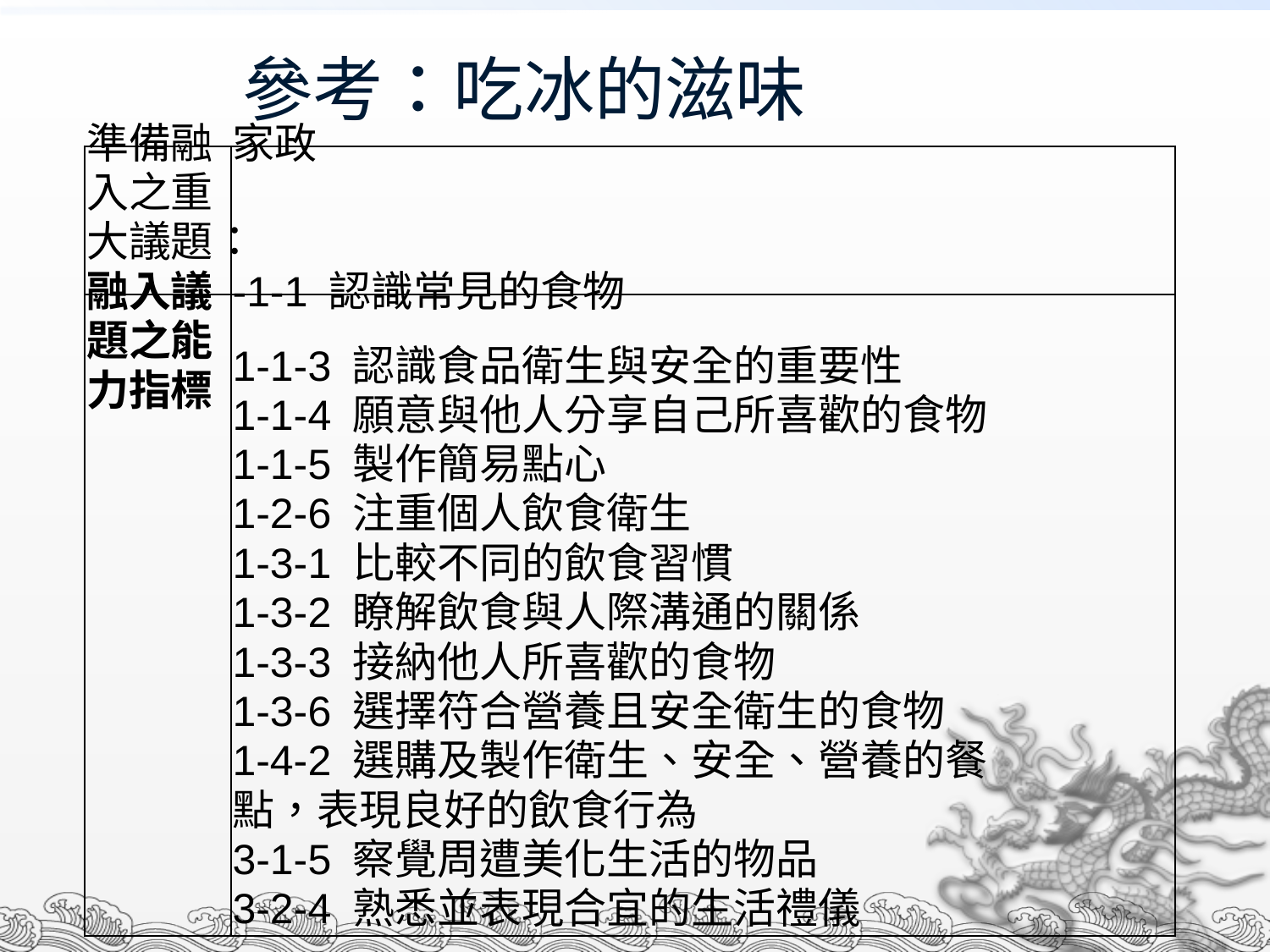

參考：吃冰的滋味
| 準備融 入之重 大議題： | 家政 |
| --- | --- |
| 融入議 題之能 力指標 | -1-1 認識常見的食物 1-1-3 認識食品衛生與安全的重要性 1-1-4 願意與他人分享自己所喜歡的食物 1-1-5 製作簡易點心 1-2-6 注重個人飲食衛生 1-3-1 比較不同的飲食習慣 1-3-2 瞭解飲食與人際溝通的關係 1-3-3 接納他人所喜歡的食物 1-3-6 選擇符合營養且安全衛生的食物 1-4-2 選購及製作衛生、安全、營養的餐 點，表現良好的飲食行為 3-1-5 察覺周遭美化生活的物品 3-2-4 熟悉並表現合宜的生活禮儀 |